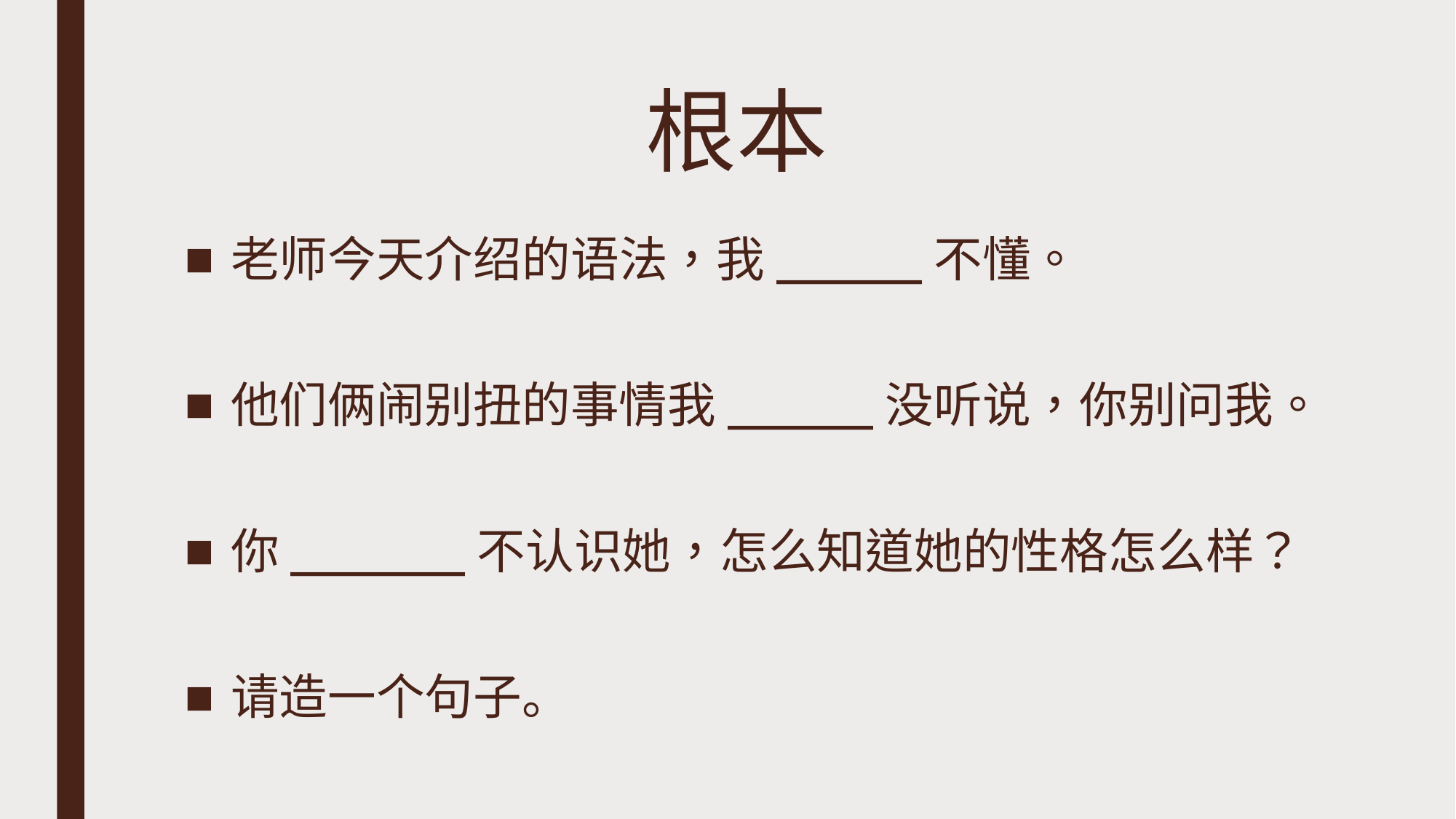

# 根本
老师今天介绍的语法，我_____不懂。

他们俩闹别扭的事情我_____没听说，你别问我。

你______不认识她，怎么知道她的性格怎么样？

请造一个句子。